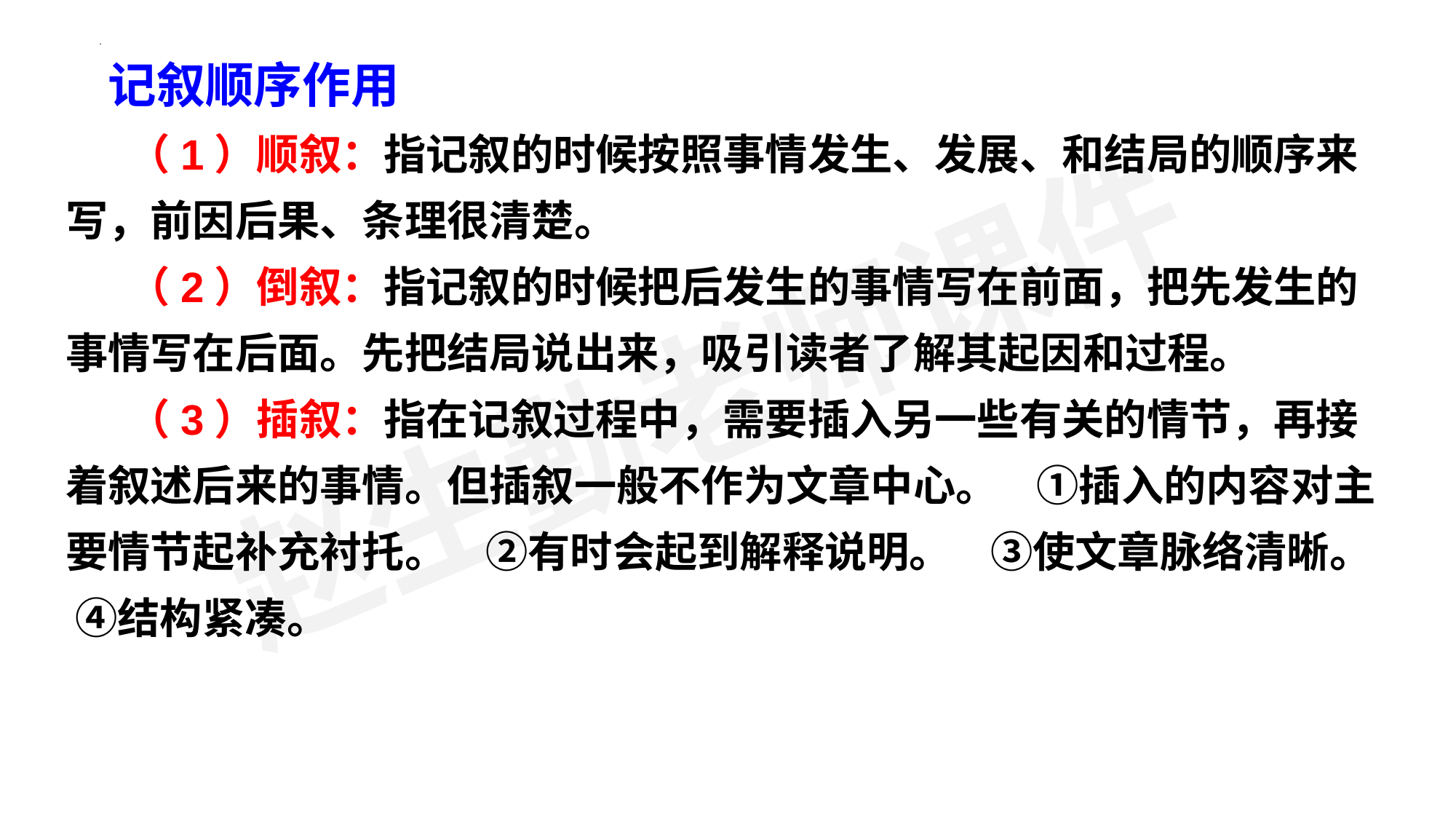

记叙顺序作用
 （1）顺叙：指记叙的时候按照事情发生、发展、和结局的顺序来写，前因后果、条理很清楚。
 （2）倒叙：指记叙的时候把后发生的事情写在前面，把先发生的事情写在后面。先把结局说出来，吸引读者了解其起因和过程。
 （3）插叙：指在记叙过程中，需要插入另一些有关的情节，再接着叙述后来的事情。但插叙一般不作为文章中心。    ①插入的内容对主要情节起补充衬托。    ②有时会起到解释说明。    ③使文章脉络清晰。    ④结构紧凑。